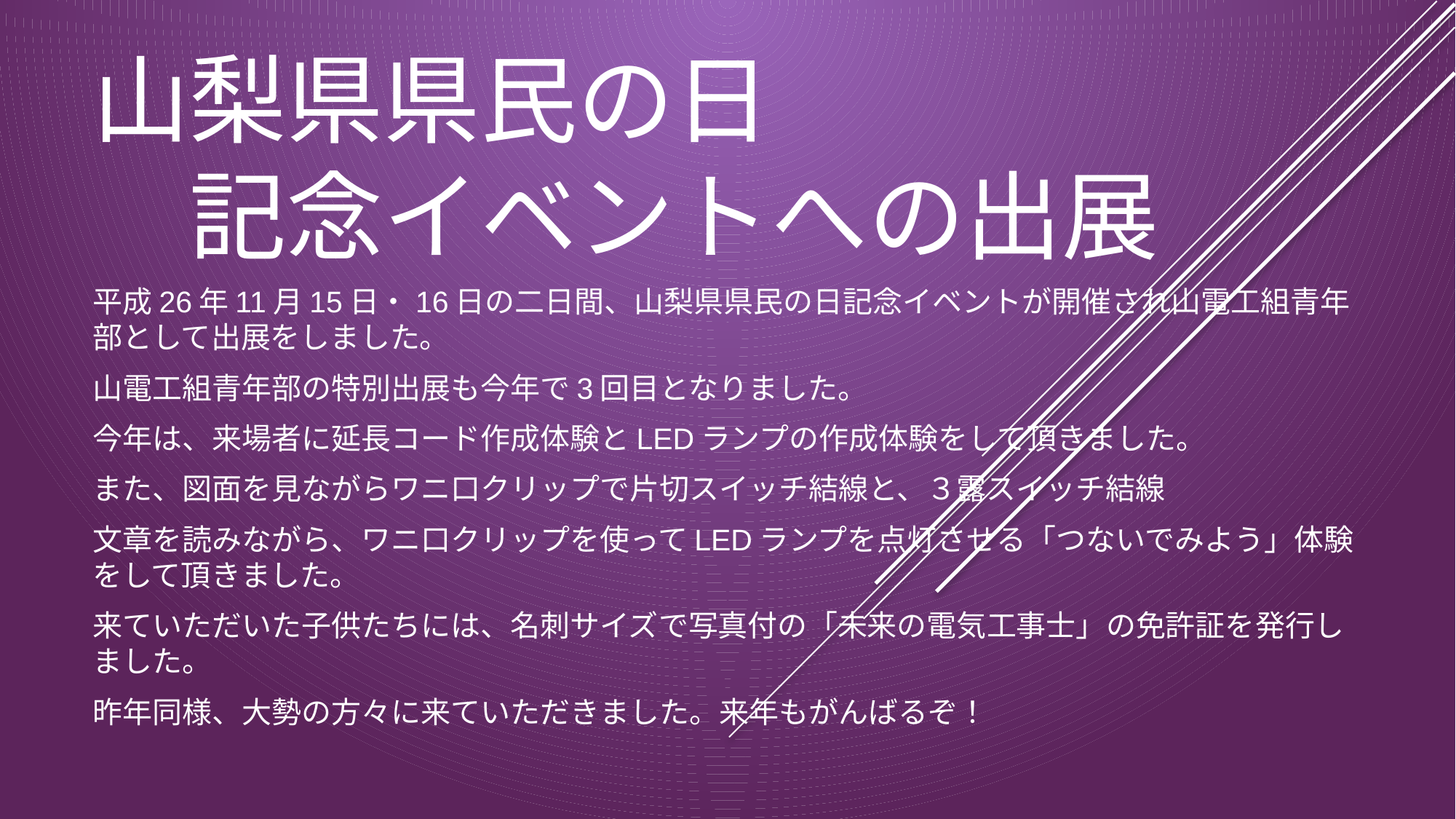

# 山梨県県民の日 　記念イベントへの出展
平成26年11月15日・16日の二日間、山梨県県民の日記念イベントが開催され山電工組青年部として出展をしました。
山電工組青年部の特別出展も今年で3回目となりました。
今年は、来場者に延長コード作成体験とLEDランプの作成体験をして頂きました。
また、図面を見ながらワニ口クリップで片切スイッチ結線と、３露スイッチ結線
文章を読みながら、ワニ口クリップを使ってLEDランプを点灯させる「つないでみよう」体験をして頂きました。
来ていただいた子供たちには、名刺サイズで写真付の「未来の電気工事士」の免許証を発行しました。
昨年同様、大勢の方々に来ていただきました。来年もがんばるぞ！